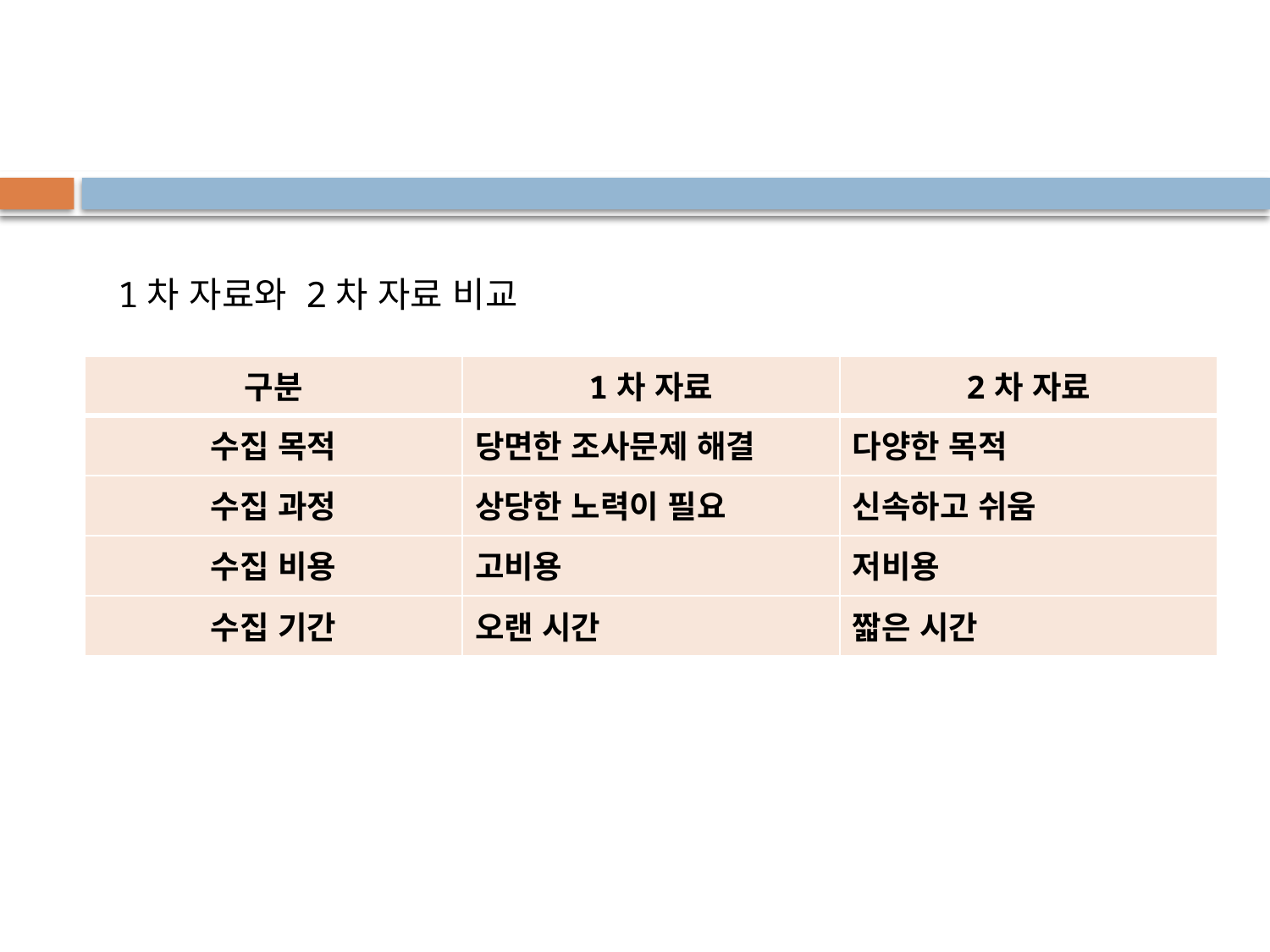

#
1차 자료와 2차 자료 비교
| 구분 | 1차 자료 | 2차 자료 |
| --- | --- | --- |
| 수집 목적 | 당면한 조사문제 해결 | 다양한 목적 |
| 수집 과정 | 상당한 노력이 필요 | 신속하고 쉬움 |
| 수집 비용 | 고비용 | 저비용 |
| 수집 기간 | 오랜 시간 | 짧은 시간 |